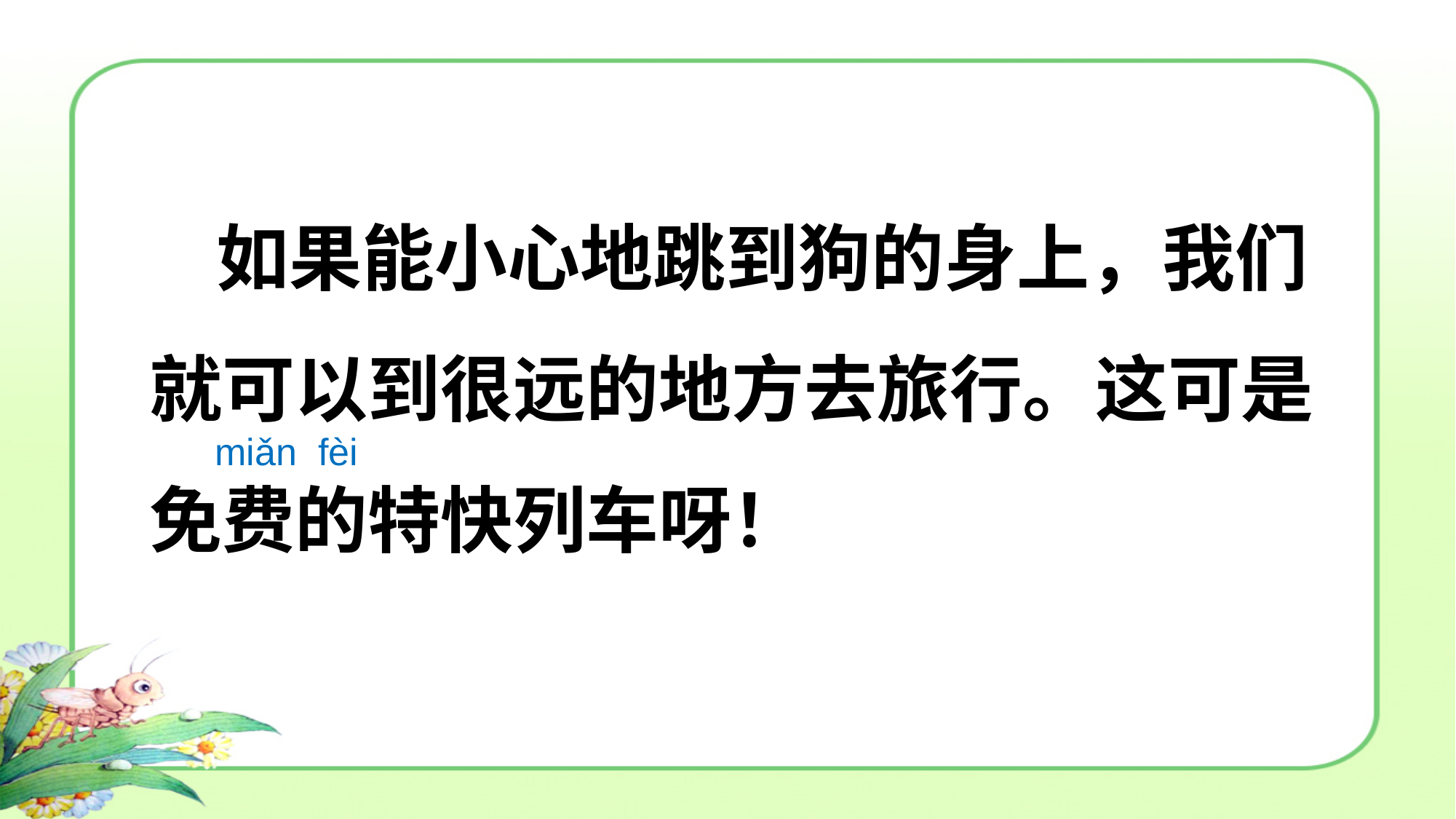

如果能小心地跳到狗的身上，我们就可以到很远的地方去旅行。这可是免费的特快列车呀！
miǎn  fèi